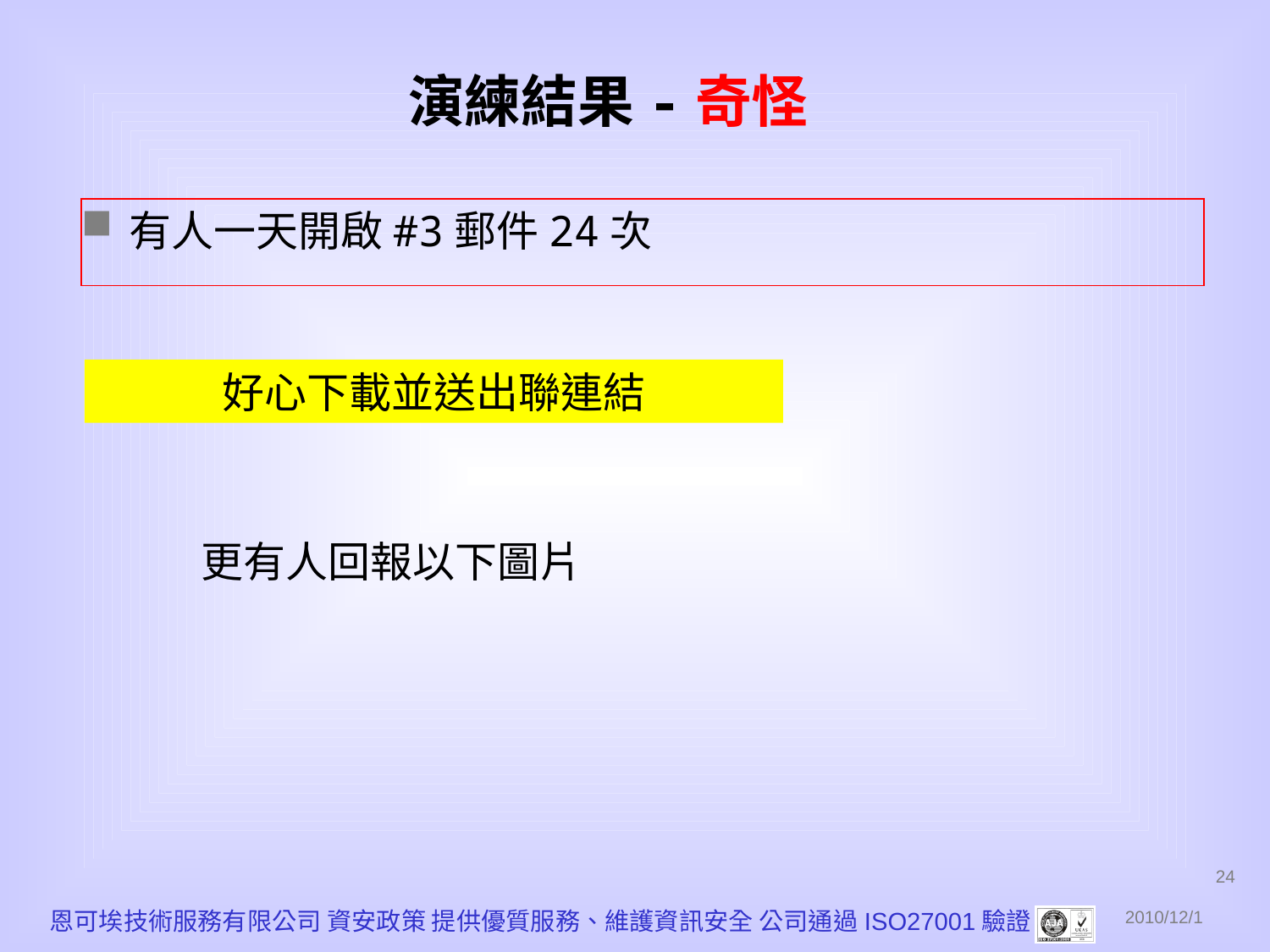

# 演練結果-奇怪
有人一天開啟#3郵件24次
好心下載並送出聯連結
更有人回報以下圖片
24
恩可埃技術服務有限公司 資安政策 提供優質服務、維護資訊安全 公司通過ISO27001驗證
2010/12/1